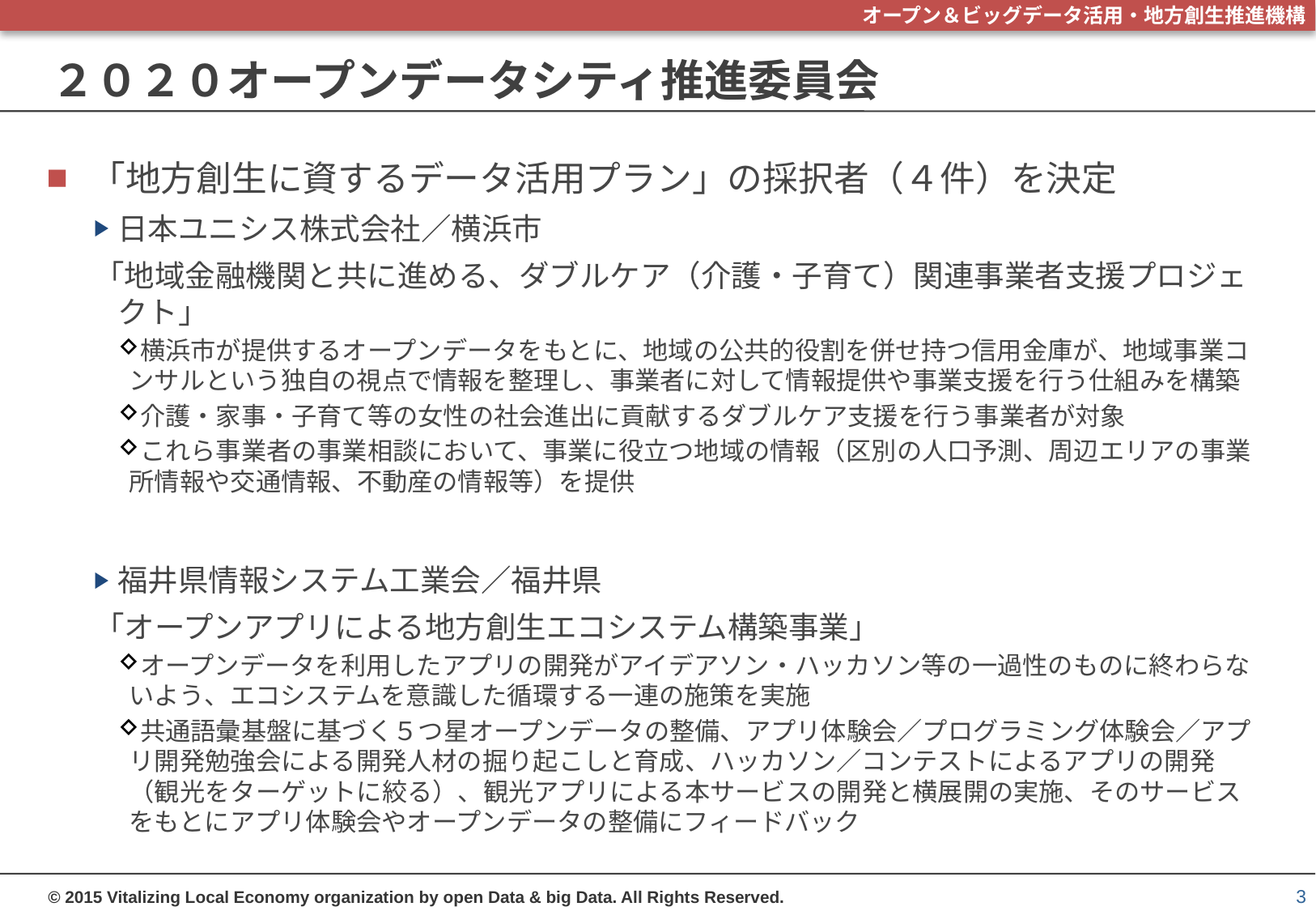

# ２０２０オープンデータシティ推進委員会
「地方創生に資するデータ活用プラン」の採択者（４件）を決定
日本ユニシス株式会社／横浜市
「地域金融機関と共に進める、ダブルケア（介護・子育て）関連事業者支援プロジェクト」
横浜市が提供するオープンデータをもとに、地域の公共的役割を併せ持つ信用金庫が、地域事業コンサルという独自の視点で情報を整理し、事業者に対して情報提供や事業支援を行う仕組みを構築
介護・家事・子育て等の女性の社会進出に貢献するダブルケア支援を行う事業者が対象
これら事業者の事業相談において、事業に役立つ地域の情報（区別の人口予測、周辺エリアの事業所情報や交通情報、不動産の情報等）を提供

福井県情報システム工業会／福井県
「オープンアプリによる地方創生エコシステム構築事業」
オープンデータを利用したアプリの開発がアイデアソン・ハッカソン等の一過性のものに終わらないよう、エコシステムを意識した循環する一連の施策を実施
共通語彙基盤に基づく５つ星オープンデータの整備、アプリ体験会／プログラミング体験会／アプリ開発勉強会による開発人材の掘り起こしと育成、ハッカソン／コンテストによるアプリの開発（観光をターゲットに絞る）、観光アプリによる本サービスの開発と横展開の実施、そのサービスをもとにアプリ体験会やオープンデータの整備にフィードバック
3